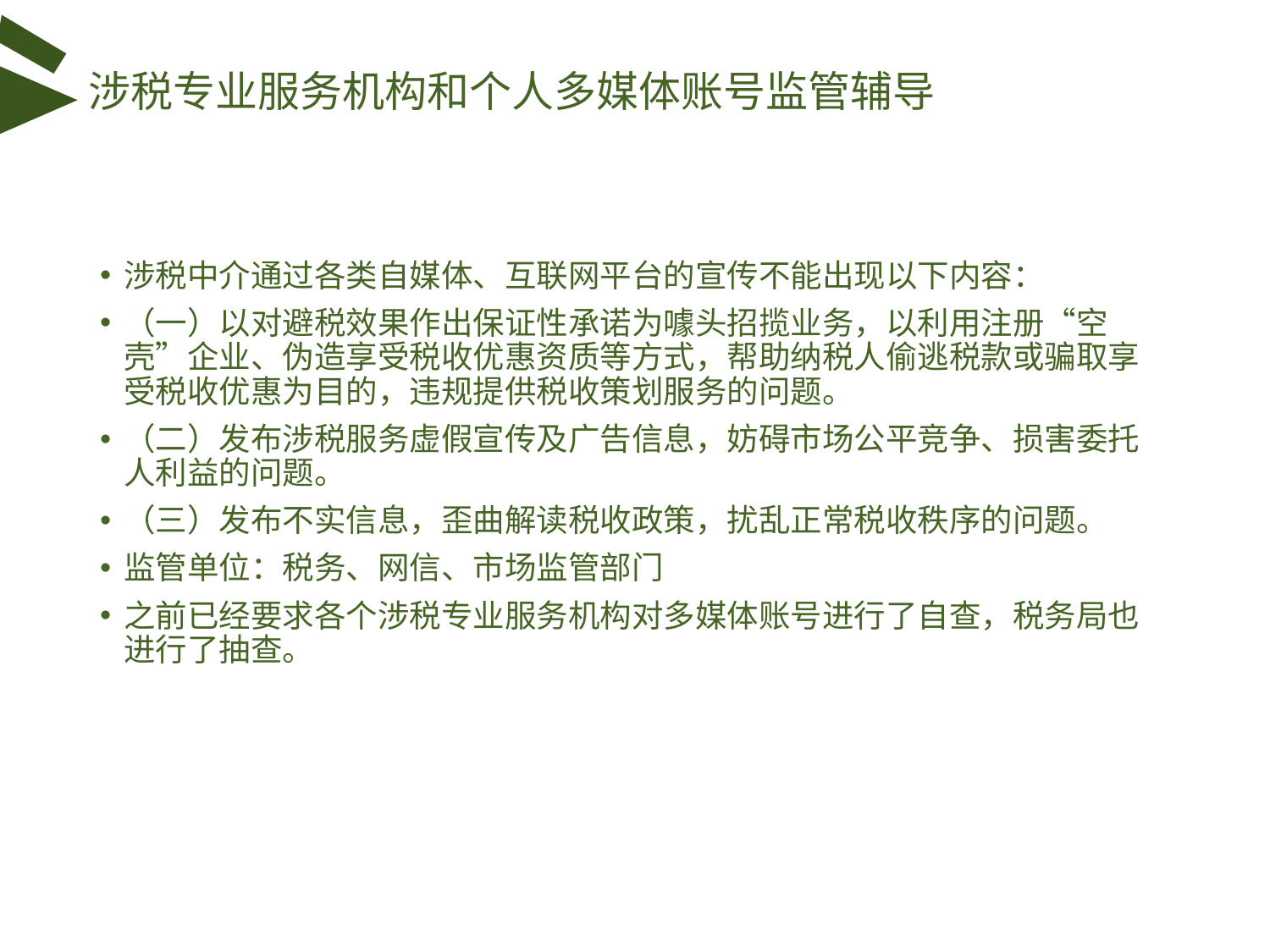

# 涉税专业服务机构和个人多媒体账号监管辅导
涉税中介通过各类自媒体、互联网平台的宣传不能出现以下内容：
（一）以对避税效果作出保证性承诺为噱头招揽业务，以利用注册“空壳”企业、伪造享受税收优惠资质等方式，帮助纳税人偷逃税款或骗取享受税收优惠为目的，违规提供税收策划服务的问题。
（二）发布涉税服务虚假宣传及广告信息，妨碍市场公平竞争、损害委托人利益的问题。
（三）发布不实信息，歪曲解读税收政策，扰乱正常税收秩序的问题。
监管单位：税务、网信、市场监管部门
之前已经要求各个涉税专业服务机构对多媒体账号进行了自查，税务局也进行了抽查。